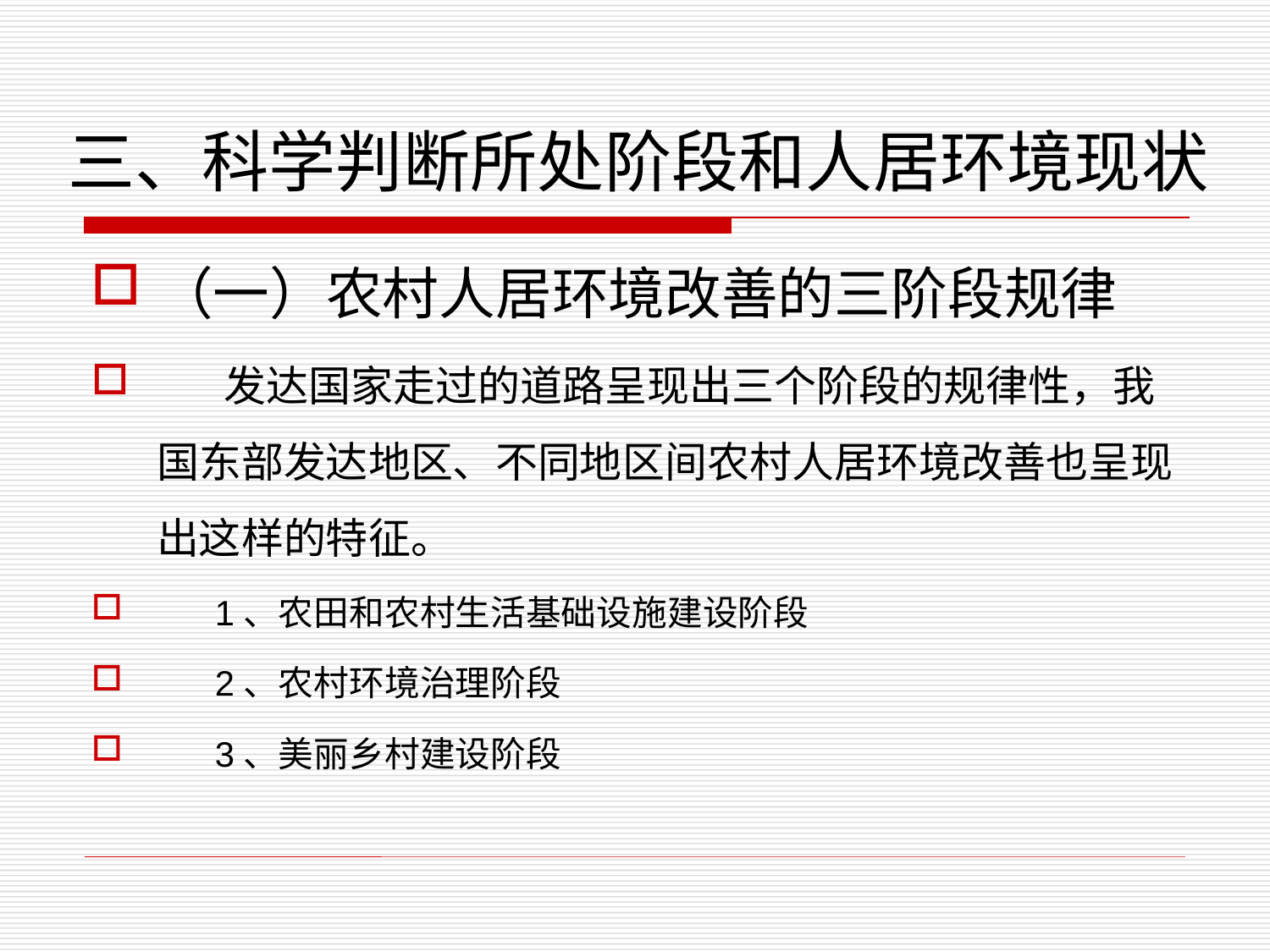

三、科学判断所处阶段和人居环境现状
（一）农村人居环境改善的三阶段规律
      发达国家走过的道路呈现出三个阶段的规律性，我国东部发达地区、不同地区间农村人居环境改善也呈现出这样的特征。
      1、农田和农村生活基础设施建设阶段
      2、农村环境治理阶段
      3、美丽乡村建设阶段